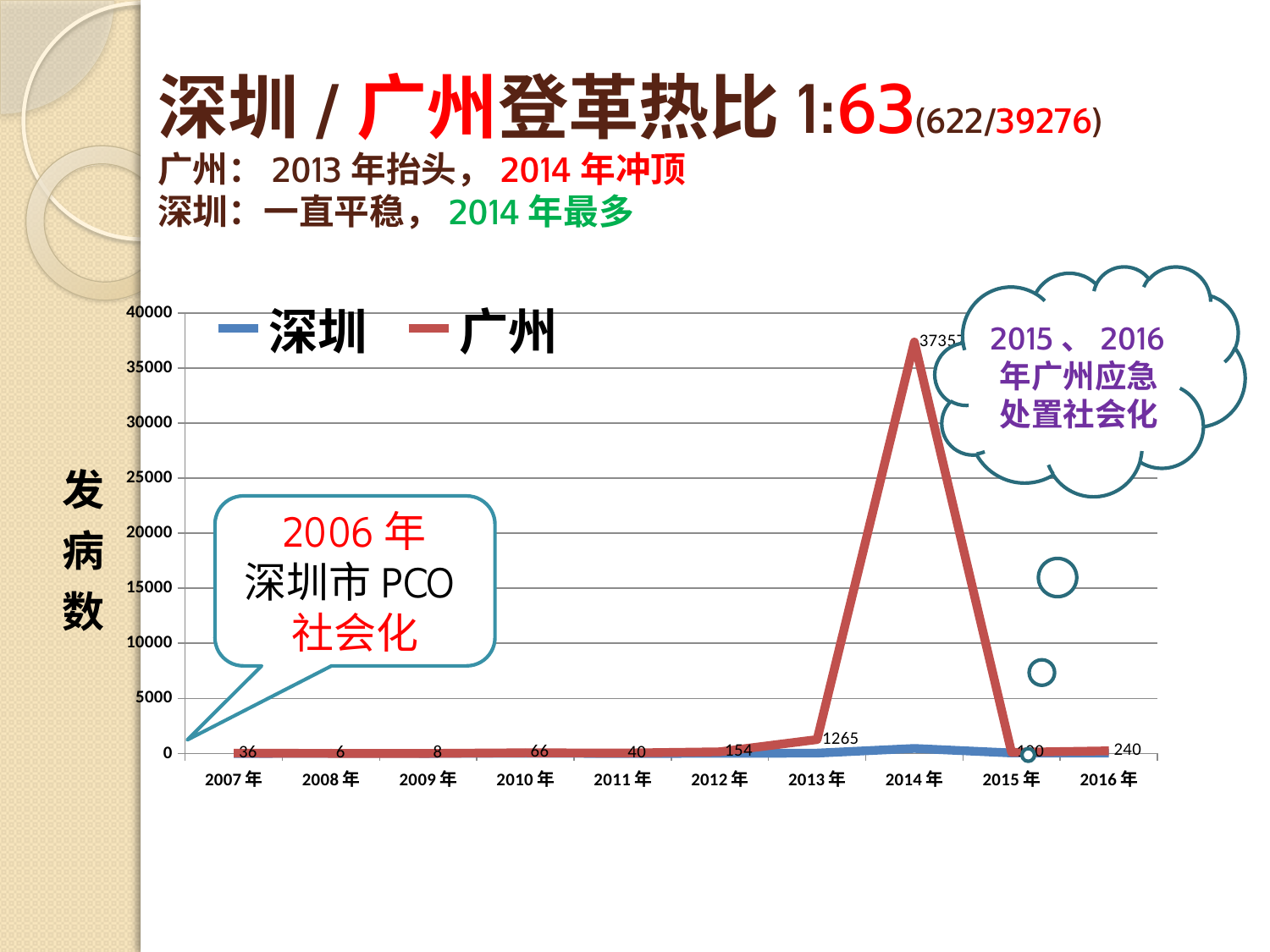

# 深圳/广州登革热比1:63(622/39276) 广州：2013年抬头，2014年冲顶 深圳：一直平稳，2014年最多
2015、2016年广州应急处置社会化

### Chart

| Category | 深圳 | 广州 |
|---|---|---|
| 2007年 | 4.0 | 36.0 |
| 2008年 | 14.0 | 6.0 |
| 2009年 | 5.0 | 8.0 |
| 2010年 | 18.0 | 66.0 |
| 2011年 | 3.0 | 40.0 |
| 2012年 | 11.0 | 154.0 |
| 2013年 | 35.0 | 1265.0 |
| 2014年 | 454.0 | 37357.0 |
| 2015年 | 46.0 | 100.0 |
| 2016年 | 32.0 | 240.0 |
2006年
深圳市PCO社会化